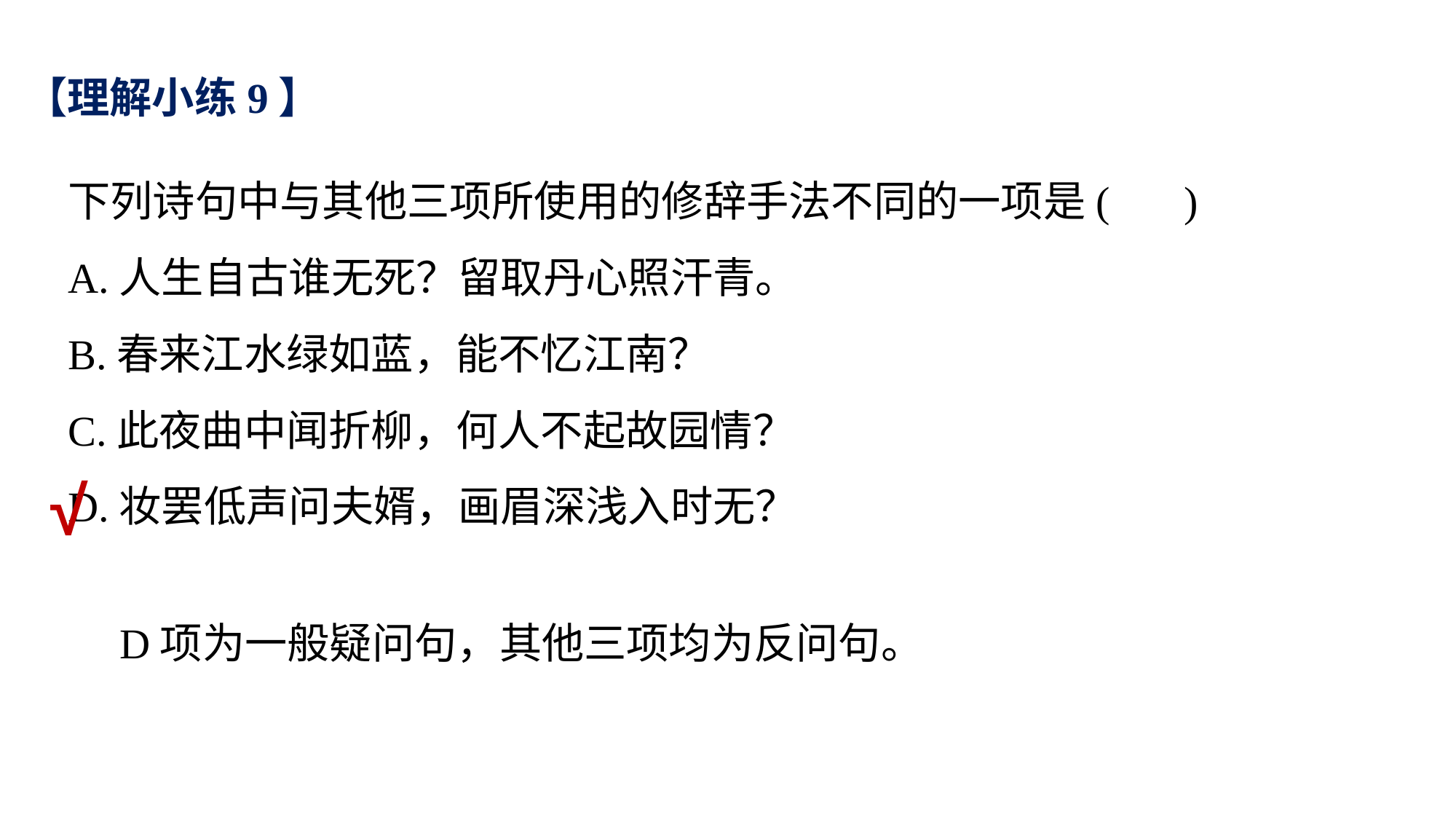

【理解小练9】
下列诗句中与其他三项所使用的修辞手法不同的一项是(       )
A.人生自古谁无死？留取丹心照汗青。
B.春来江水绿如蓝，能不忆江南？
C.此夜曲中闻折柳，何人不起故园情？
D.妆罢低声问夫婿，画眉深浅入时无？
√
D项为一般疑问句，其他三项均为反问句。